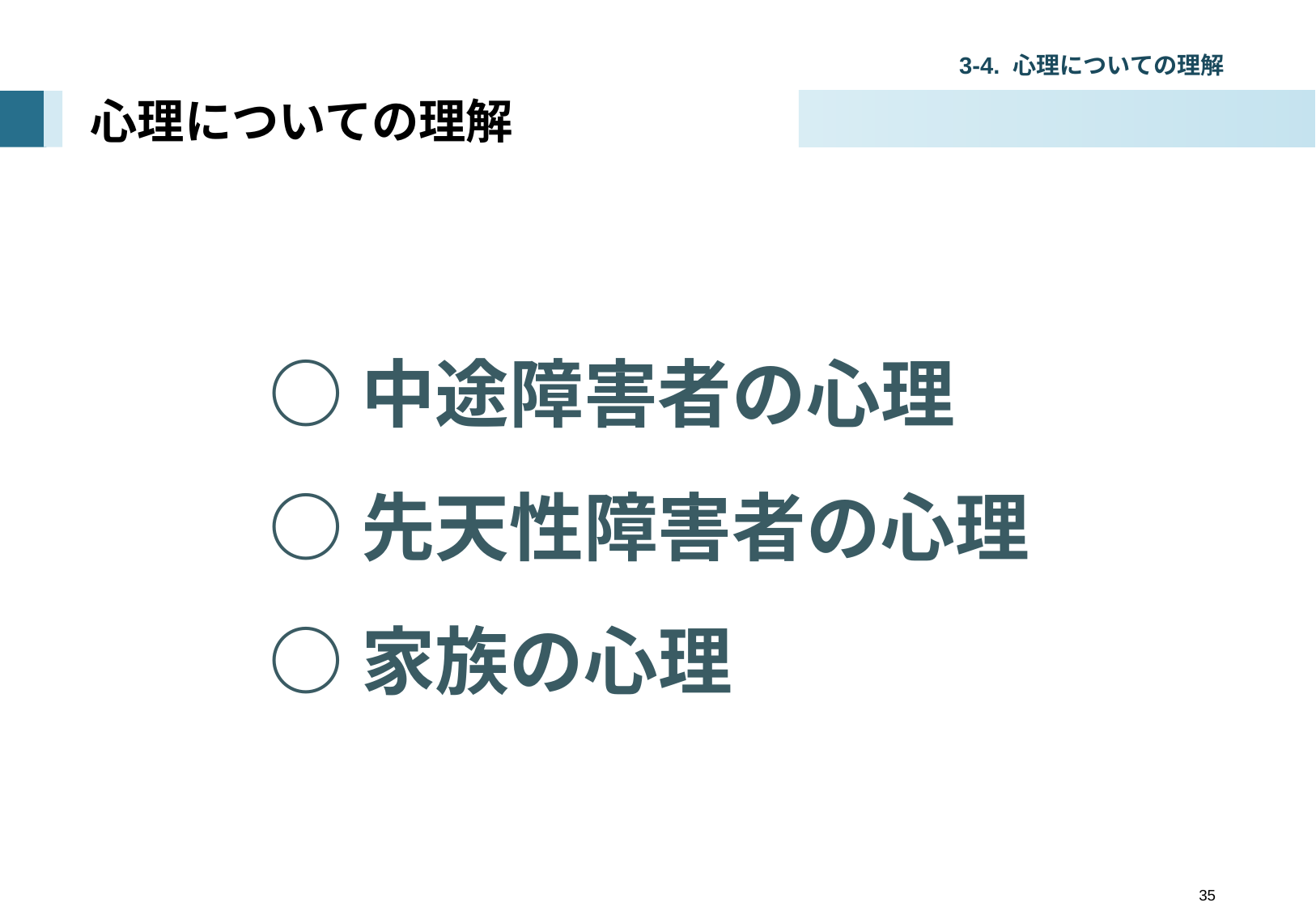

3-4. 心理についての理解
# 心理についての理解
○中途障害者の心理
○先天性障害者の心理
○家族の心理
　　　　　　　　　　　　　　　　 35